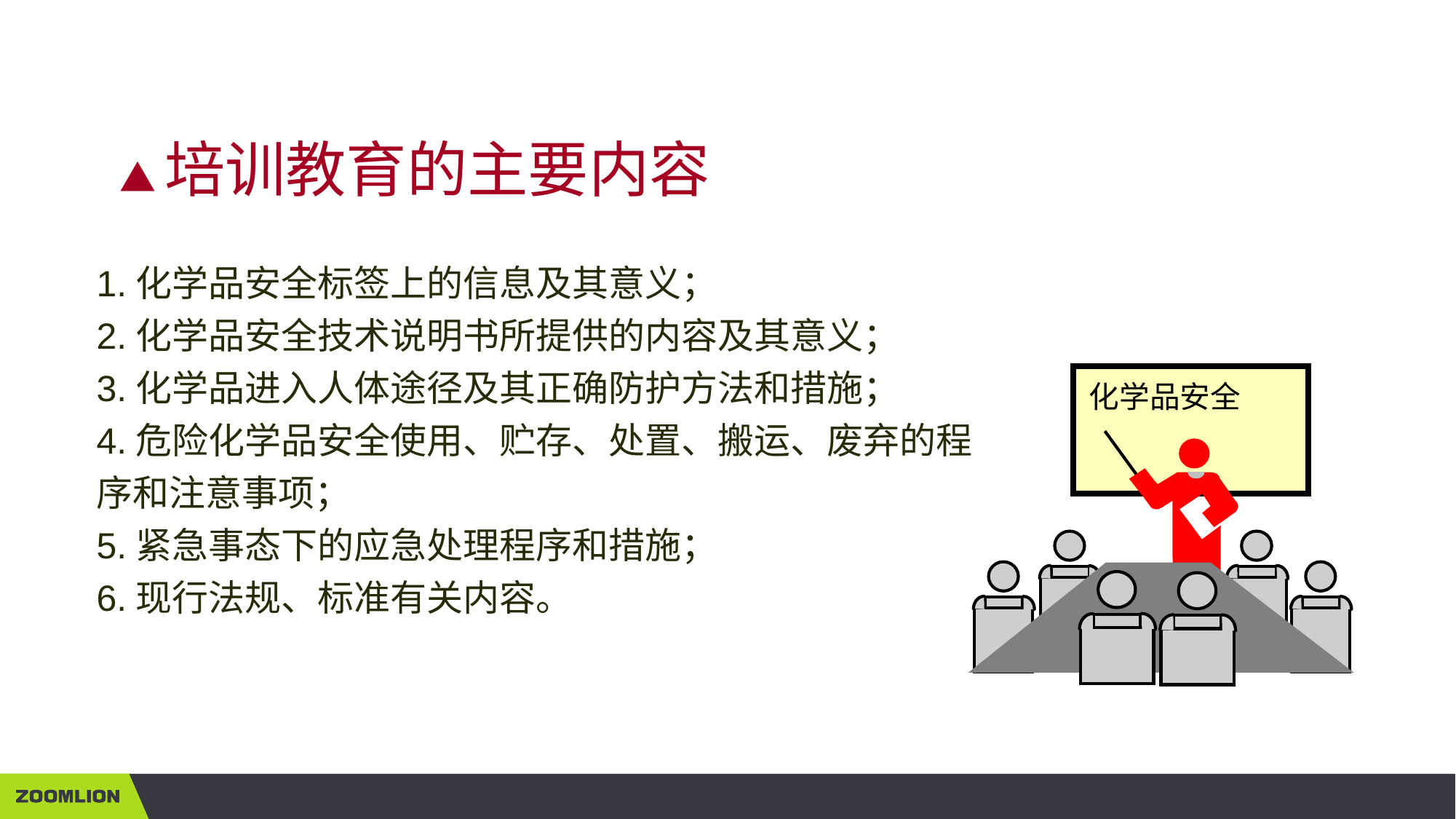

▲培训教育的主要内容
1.化学品安全标签上的信息及其意义；
2.化学品安全技术说明书所提供的内容及其意义；
3.化学品进入人体途径及其正确防护方法和措施；
4.危险化学品安全使用、贮存、处置、搬运、废弃的程序和注意事项；
5.紧急事态下的应急处理程序和措施；
6.现行法规、标准有关内容。

化学品安全